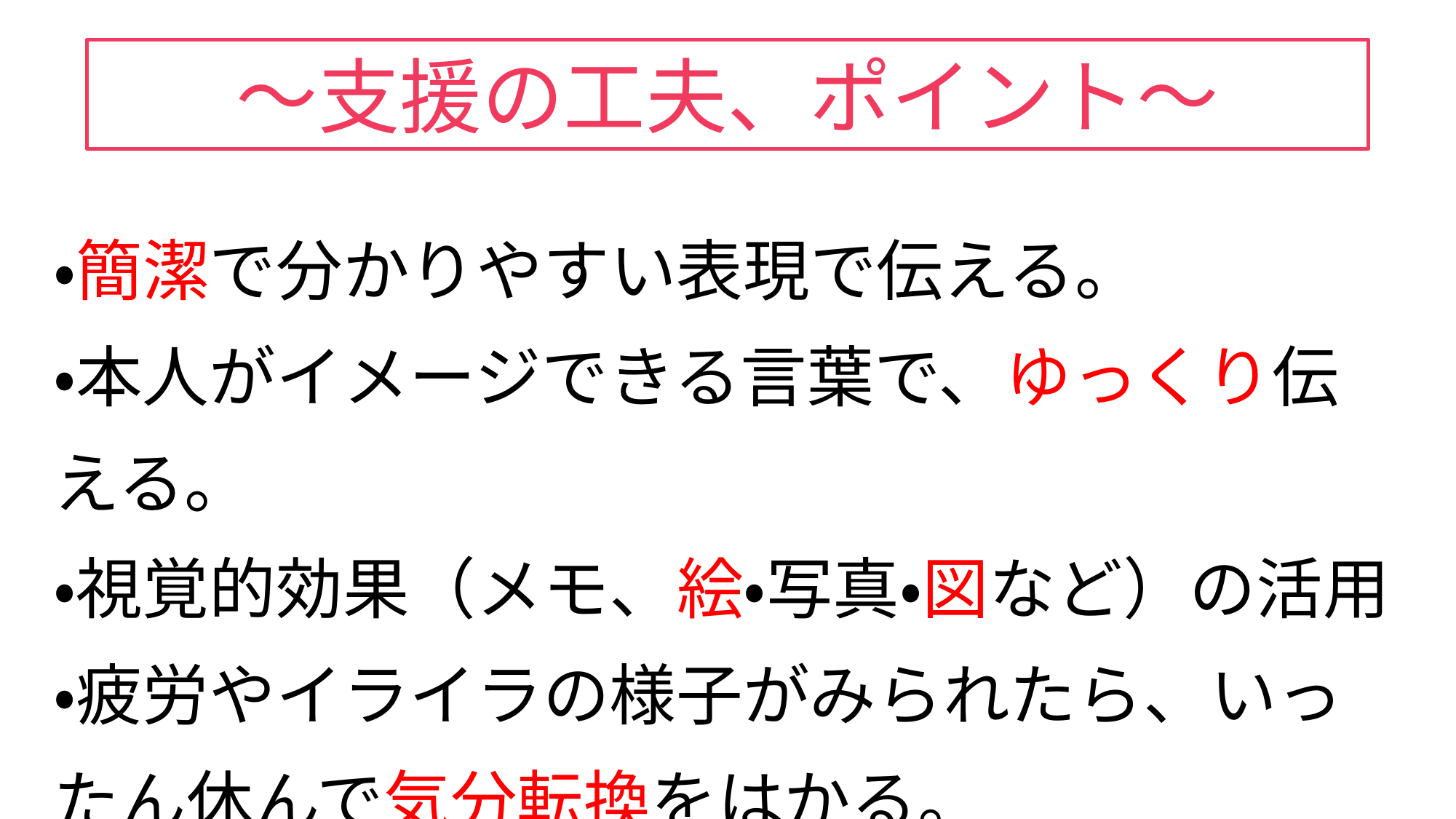

～支援の工夫、ポイント～
・簡潔で分かりやすい表現で伝える。
・本人がイメージできる言葉で、ゆっくり伝える。
・視覚的効果（メモ、絵・写真・図など）の活用
・疲労やイライラの様子がみられたら、いったん休んで気分転換をはかる。